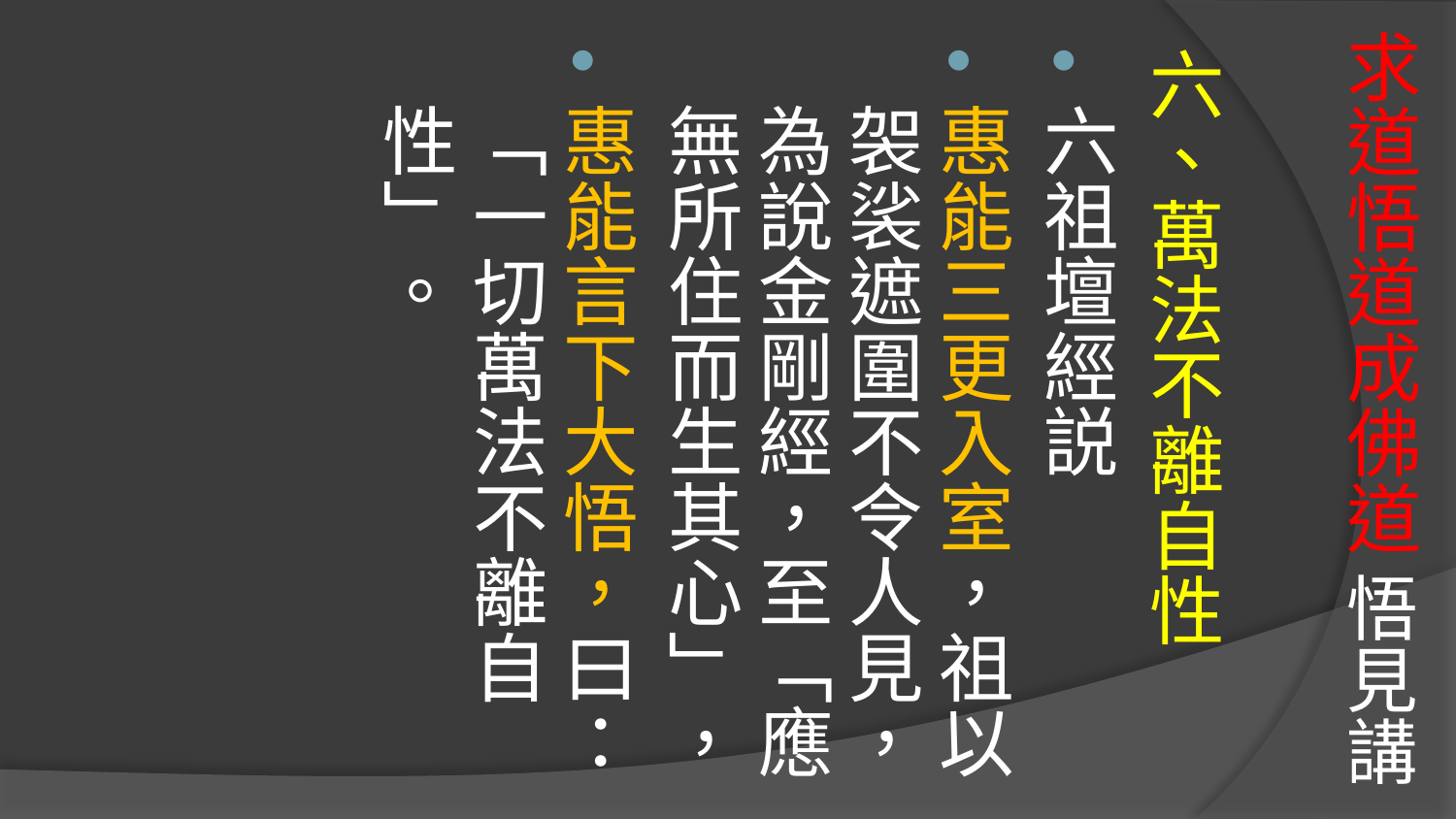

# 求道悟道成佛道 悟見講
六、萬法不離自性
六祖壇經説
惠能三更入室，祖以袈裟遮圍不令人見，為說金剛經，至「應無所住而生其心」，
惠能言下大悟，曰：「一切萬法不離自性」。